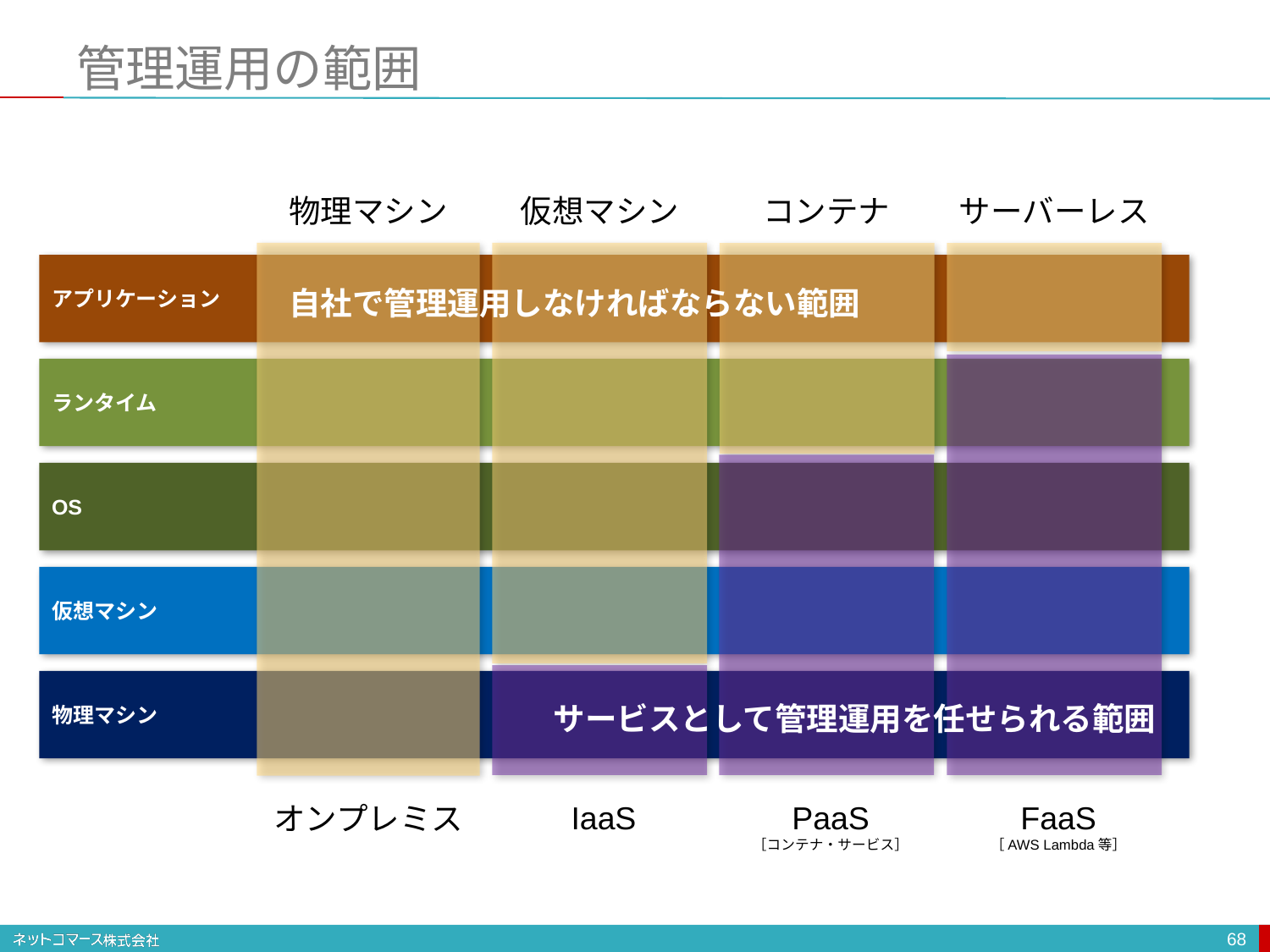

# 管理運用の範囲
物理マシン
仮想マシン
サーバーレス
コンテナ

アプリケーション
自社で管理運用しなければならない範囲

ランタイム

OS
仮想マシン

物理マシン
サービスとして管理運用を任せられる範囲
FaaS
［AWS Lambda等］
IaaS
PaaS
［コンテナ・サービス］
オンプレミス
68